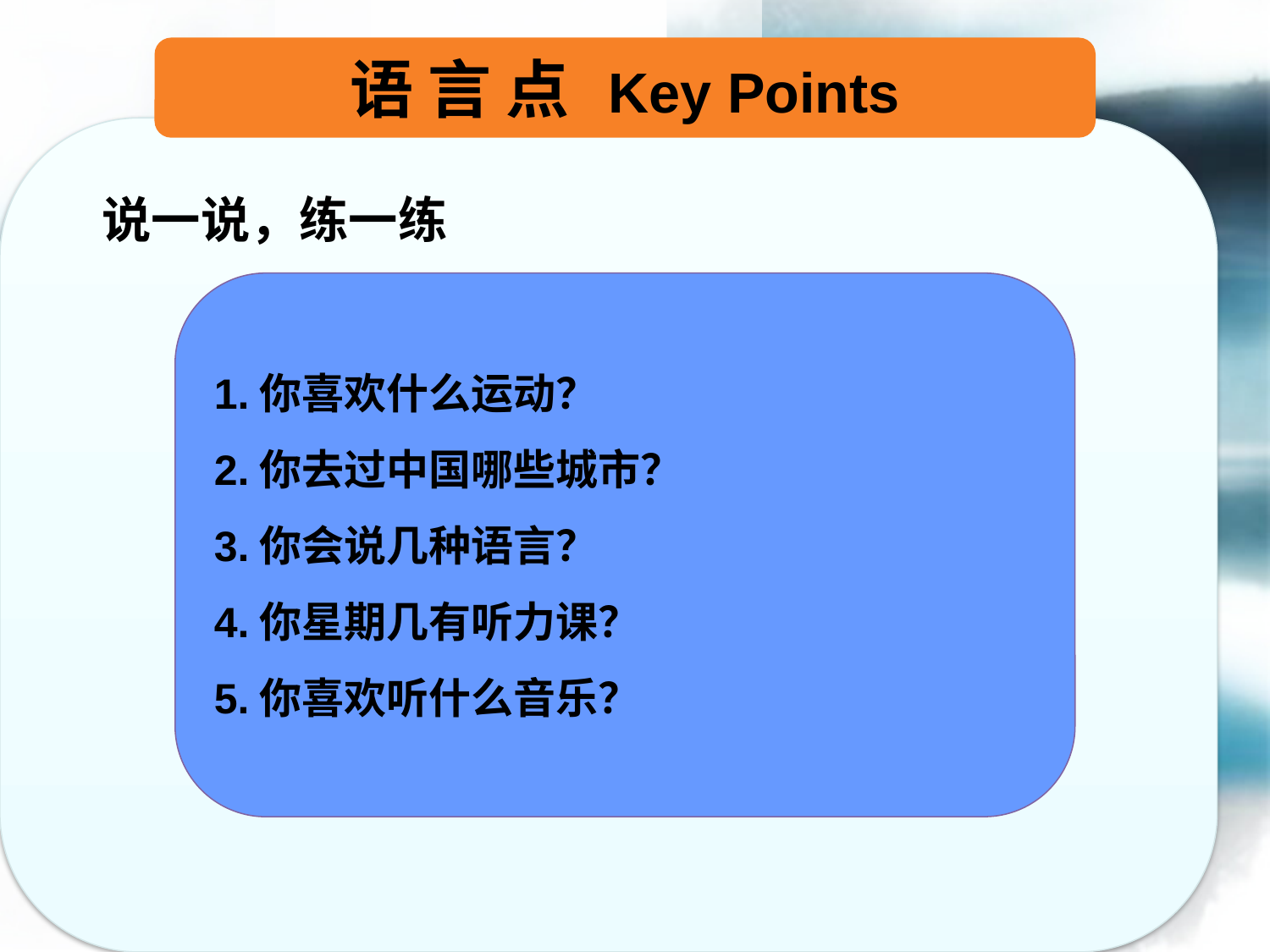

语 言 点  Key Points

说一说，练一练

1.你喜欢什么运动？
2.你去过中国哪些城市？
3.你会说几种语言？
4.你星期几有听力课？
5.你喜欢听什么音乐？